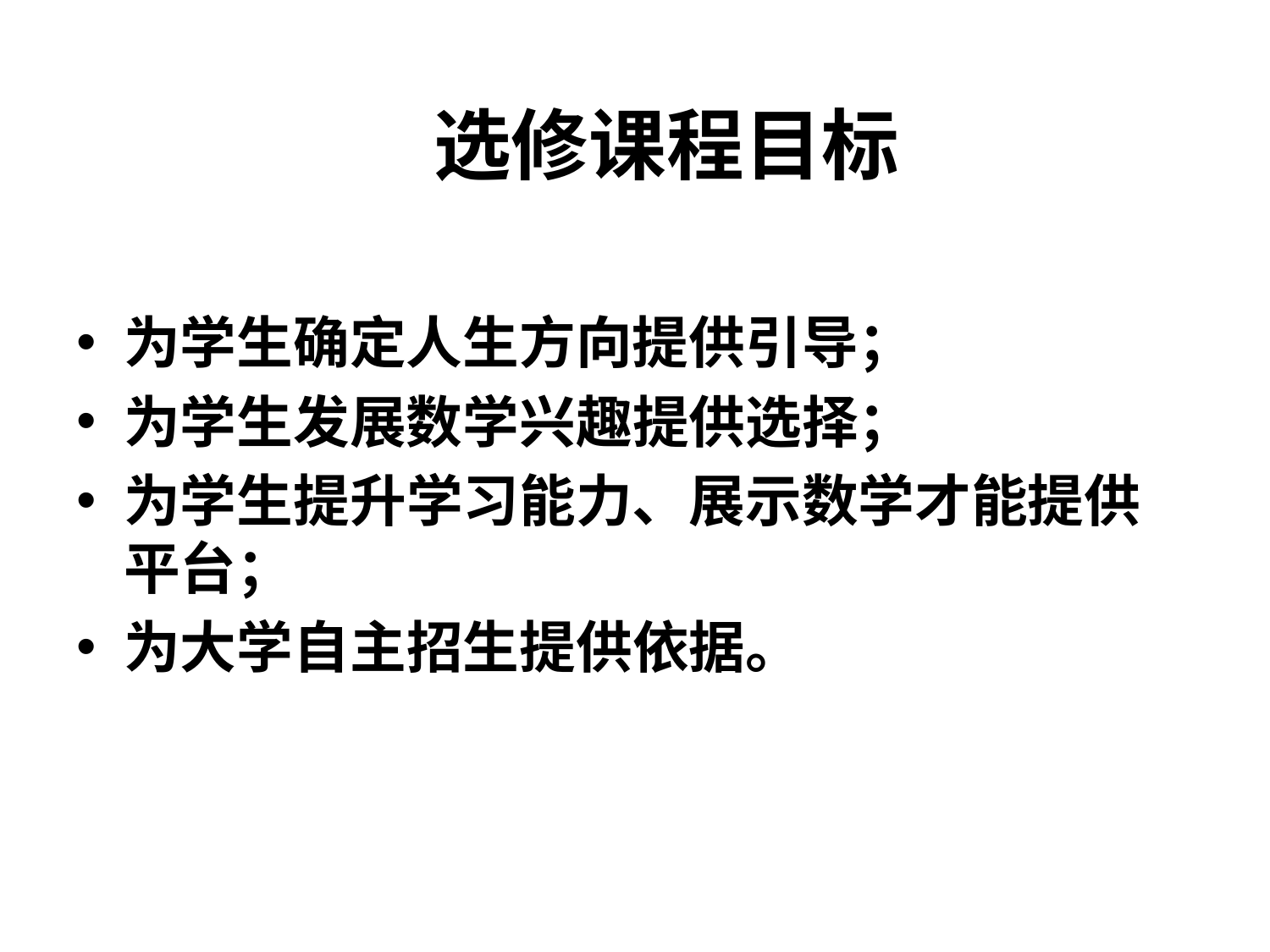

# 选修课程目标

为学生确定人生方向提供引导；
为学生发展数学兴趣提供选择；
为学生提升学习能力、展示数学才能提供平台；
为大学自主招生提供依据。